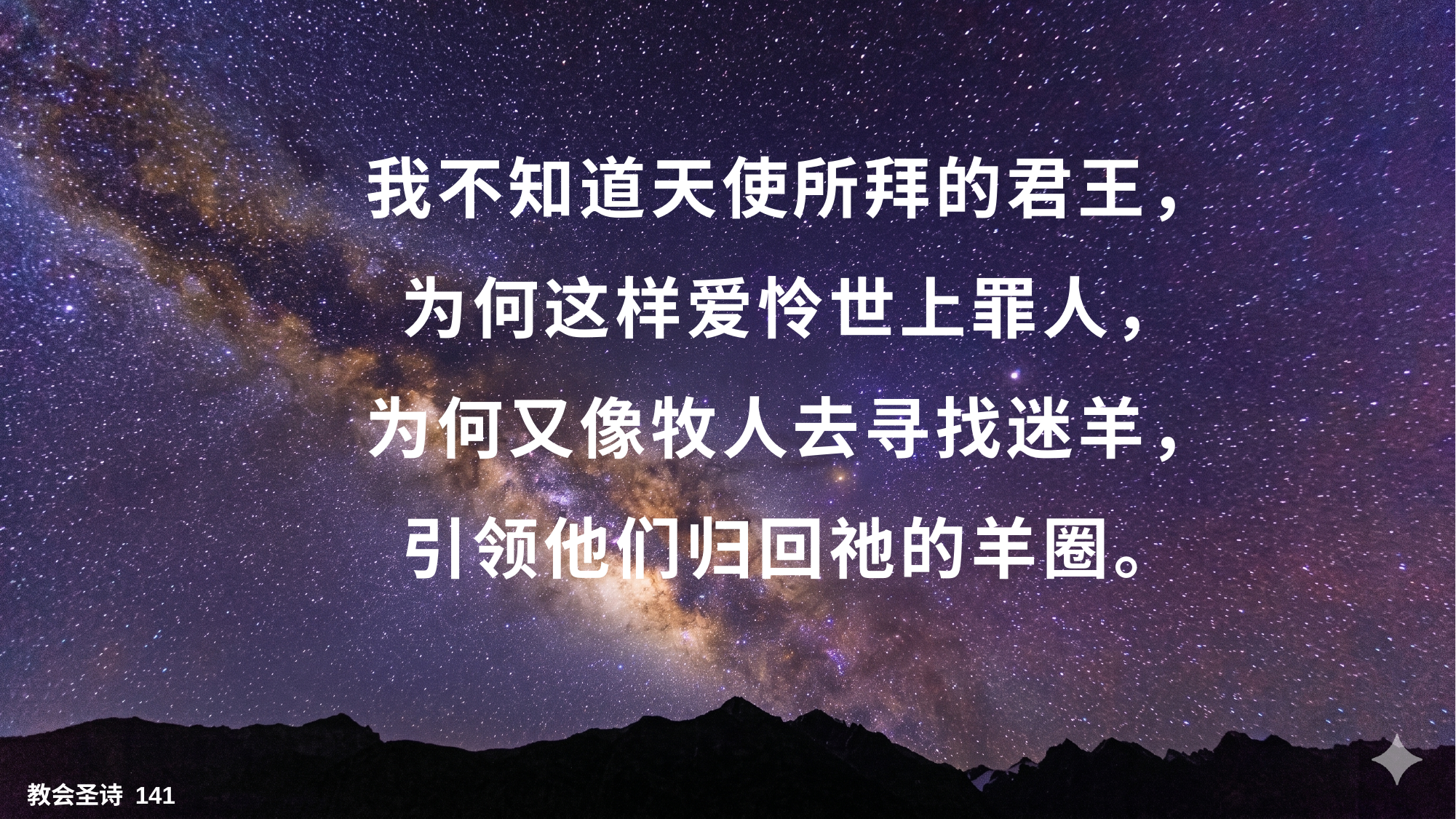

我不知道天使所拜的君王，
为何这样爱怜世上罪人，
为何又像牧人去寻找迷羊，
引领他们归回祂的羊圈。
教会圣诗 141